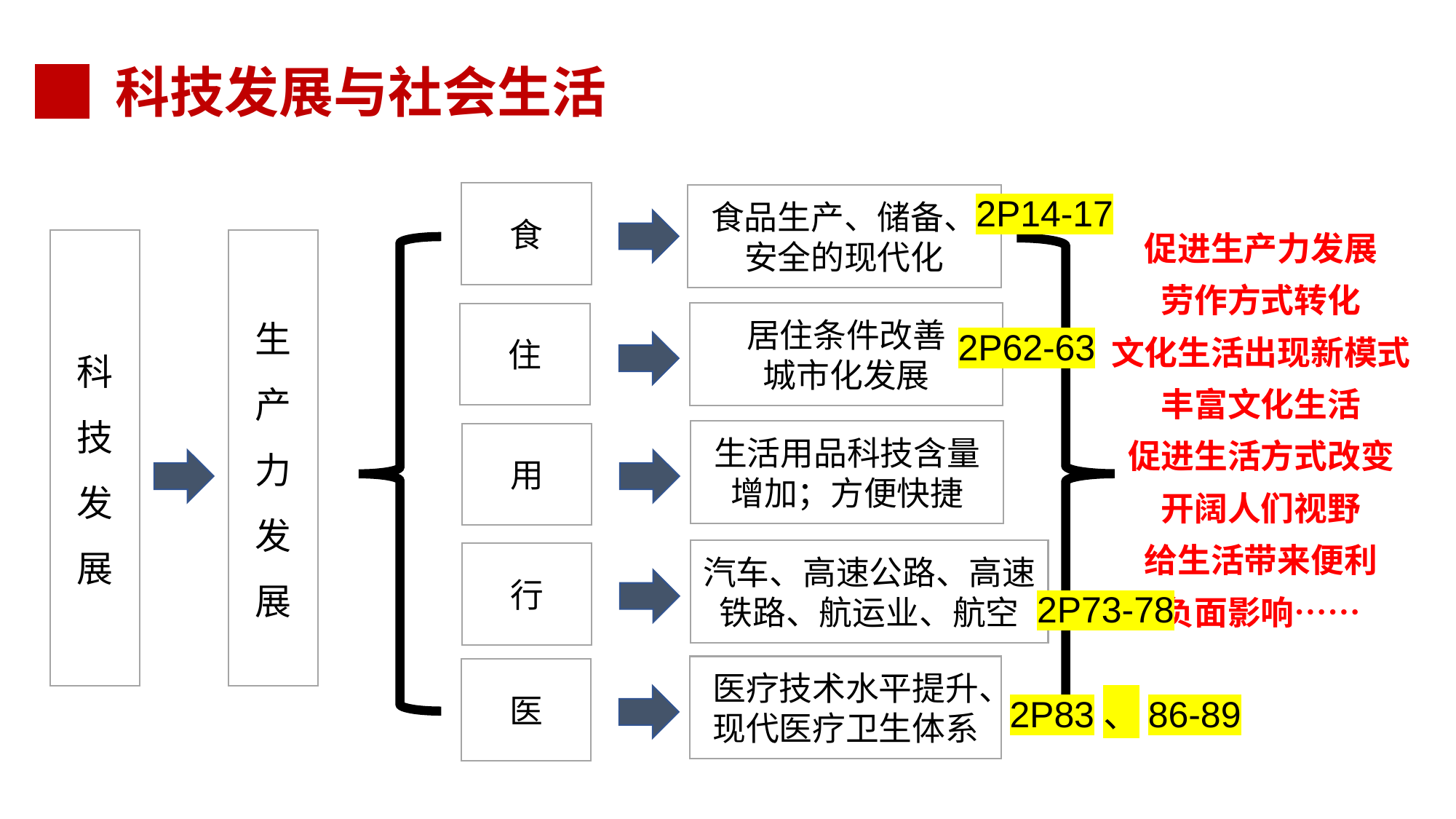

█ 科技发展与社会生活
食
食品生产、储备、安全的现代化
2P14-17

促进生产力发展
劳作方式转化
文化生活出现新模式
丰富文化生活
促进生活方式改变
开阔人们视野
给生活带来便利
负面影响……
科技发展
生产力发展

居住条件改善
城市化发展
住
2P62-63

生活用品科技含量增加；方便快捷
用

汽车、高速公路、高速铁路、航运业、航空
行

2P73-78
医疗技术水平提升、现代医疗卫生体系
医

2P83、86-89